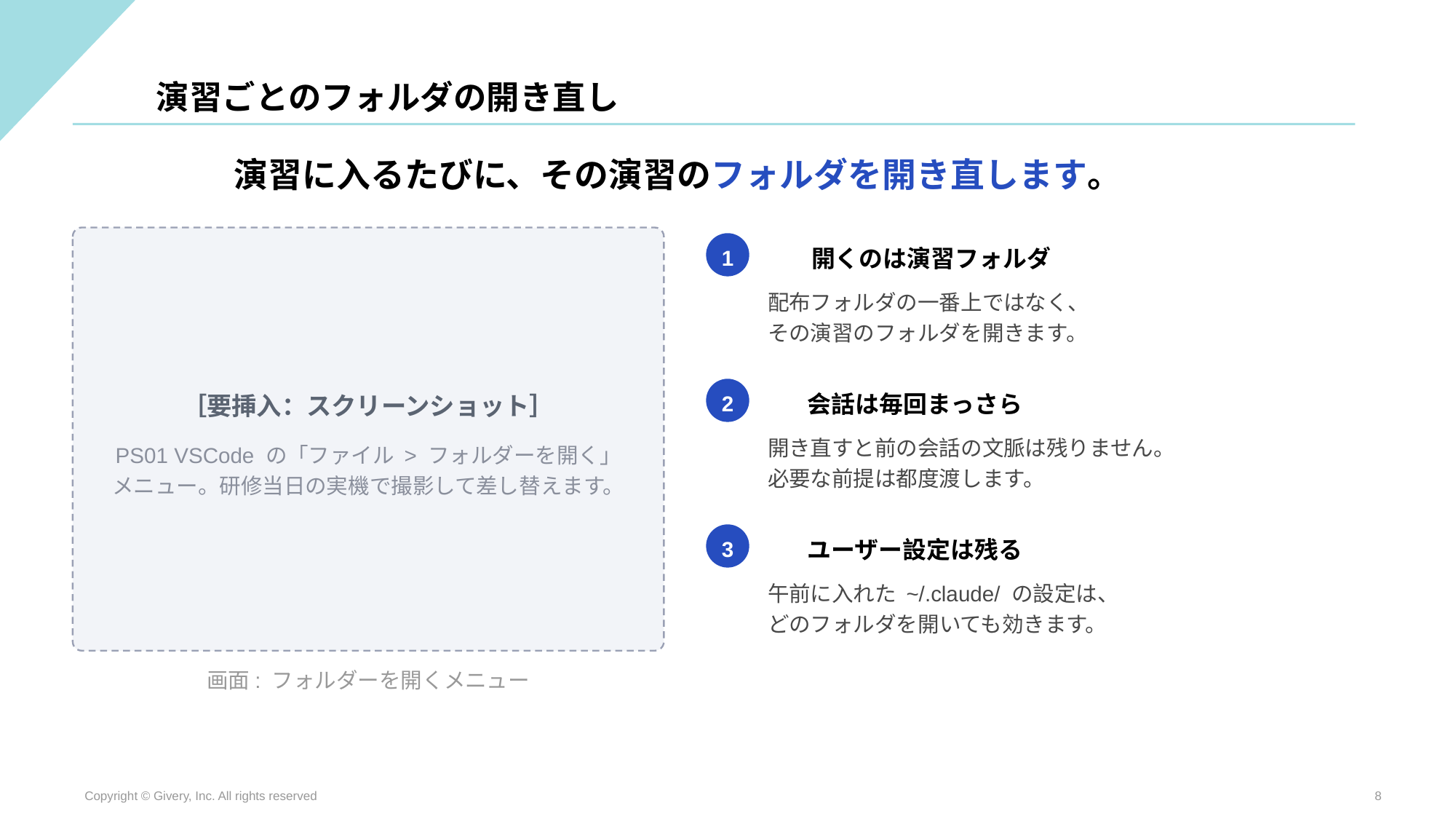

演習ごとのフォルダの開き直し

演習に入るたびに、その演習のフォルダを開き直します。

開くのは演習フォルダ
1
配布フォルダの一番上ではなく、
その演習のフォルダを開きます。

会話は毎回まっさら
2
［要挿入：スクリーンショット］
開き直すと前の会話の文脈は残りません。
必要な前提は都度渡します。
PS01 VSCode の「ファイル > フォルダーを開く」
メニュー。研修当日の実機で撮影して差し替えます。

ユーザー設定は残る
3
午前に入れた ~/.claude/ の設定は、
どのフォルダを開いても効きます。
画面: フォルダーを開くメニュー
Copyright © Givery, Inc. All rights reserved
8